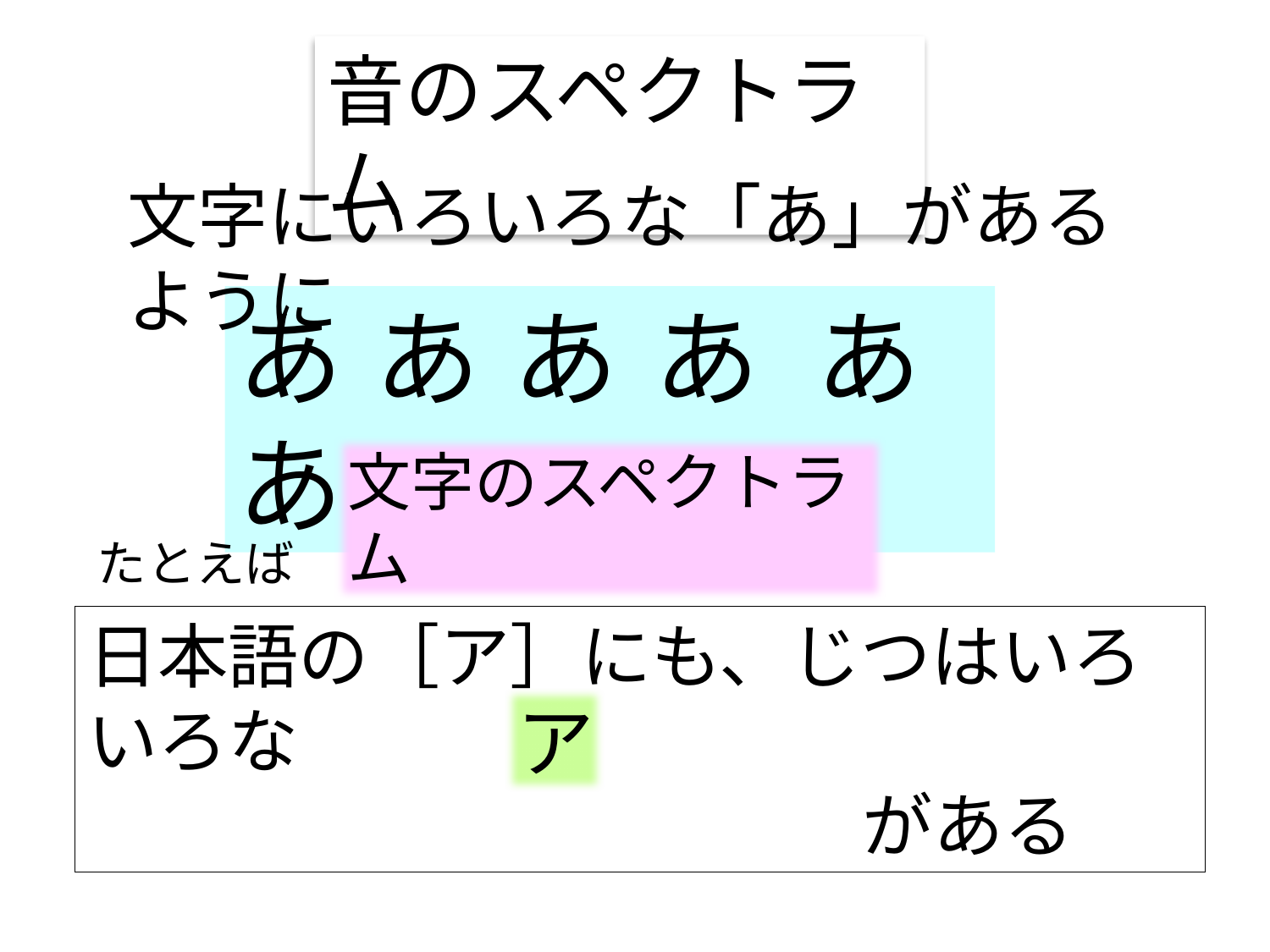

音のスペクトラム
文字にいろいろな「あ」があるように
あ　あ　あ　あ　あ　あ
文字のスペクトラム
たとえば
日本語の［ア］にも、じつはいろいろな
　　　　　　　　　　　がある
ア